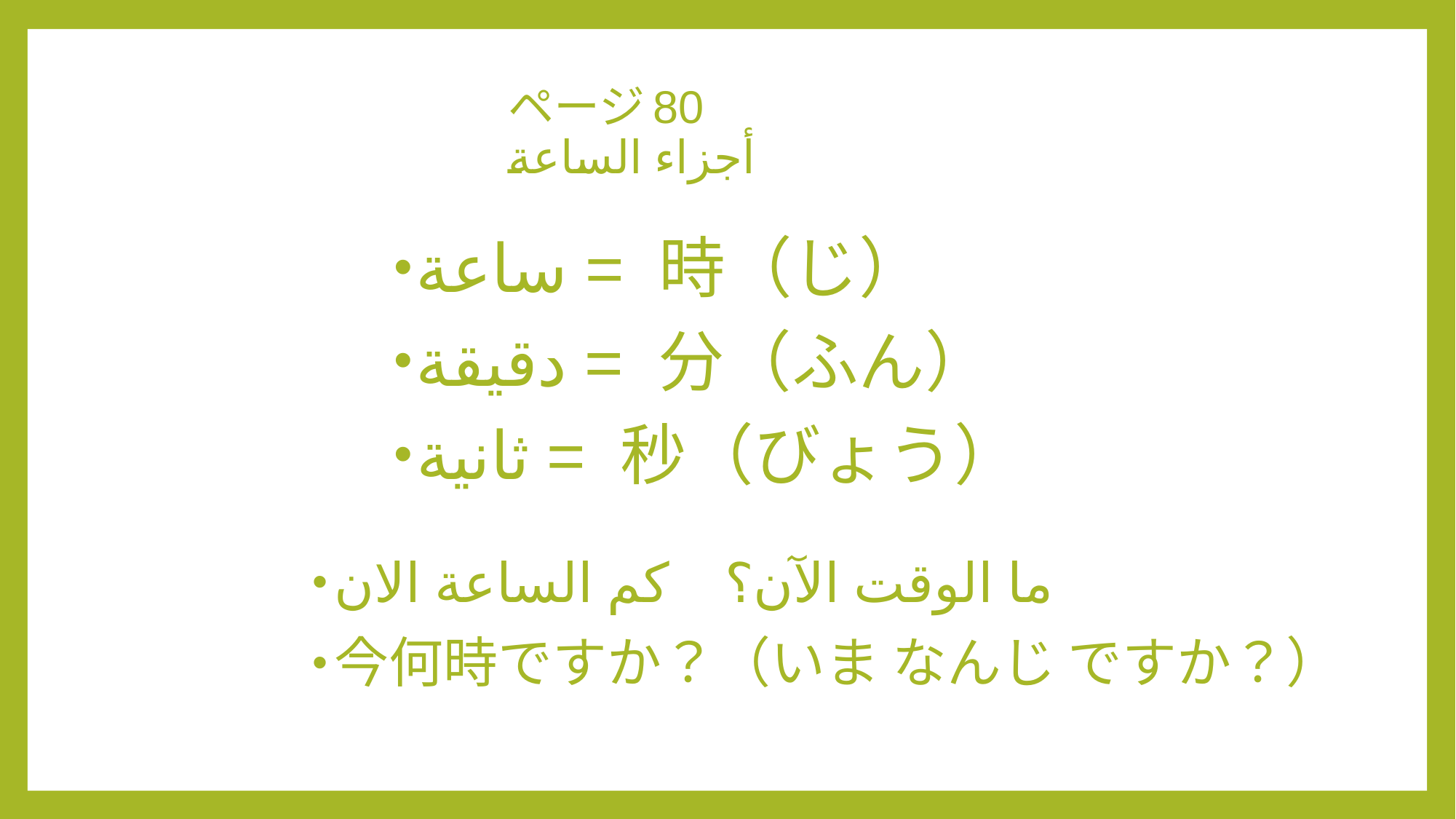

# ページ80 أجزاء الساعة
ساعة = 時（じ）
دقيقة = 分（ふん）
ثانية = 秒（びょう）
ما الوقت الآن؟　كم الساعة الان
今何時ですか？（いま なんじ ですか？）